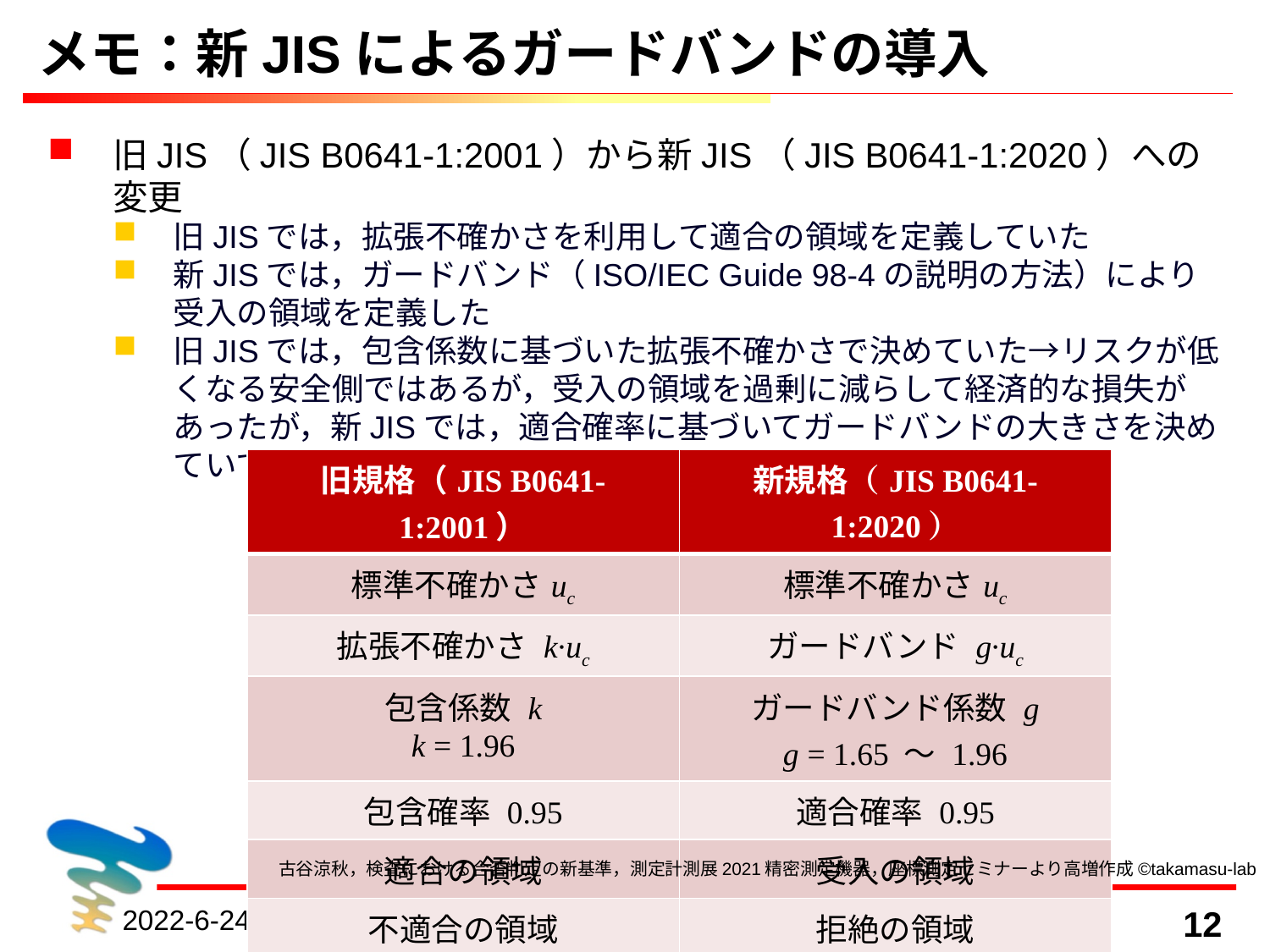

# メモ：新JISによるガードバンドの導入
旧JIS（JIS B0641-1:2001）から新JIS（JIS B0641-1:2020）への変更
旧JISでは，拡張不確かさを利用して適合の領域を定義していた
新JISでは，ガードバンド（ISO/IEC Guide 98-4の説明の方法）により受入の領域を定義した
旧JISでは，包含係数に基づいた拡張不確かさで決めていた→リスクが低くなる安全側ではあるが，受入の領域を過剰に減らして経済的な損失があったが，新JISでは，適合確率に基づいてガードバンドの大きさを決めていて，合理的になっている

| 旧規格（JIS B0641-1:2001） | 新規格（JIS B0641-1:2020） |
| --- | --- |
| 標準不確かさuc | 標準不確かさuc |
| 拡張不確かさ k∙uc | ガードバンド g∙uc |
| 包含係数 k k = 1.96 | ガードバンド係数 g g = 1.65 ～ 1.96 |
| 包含確率 0.95 | 適合確率 0.95 |
| 適合の領域 | 受入の領域 |
| 不適合の領域 | 拒絶の領域 |
古谷涼秋，検査における合否判定の新基準，測定計測展2021精密測定機器，座標測定セミナーより高増作成©takamasu-lab
2022-6-24
精密測定02c：測定不確かさ（3）
12